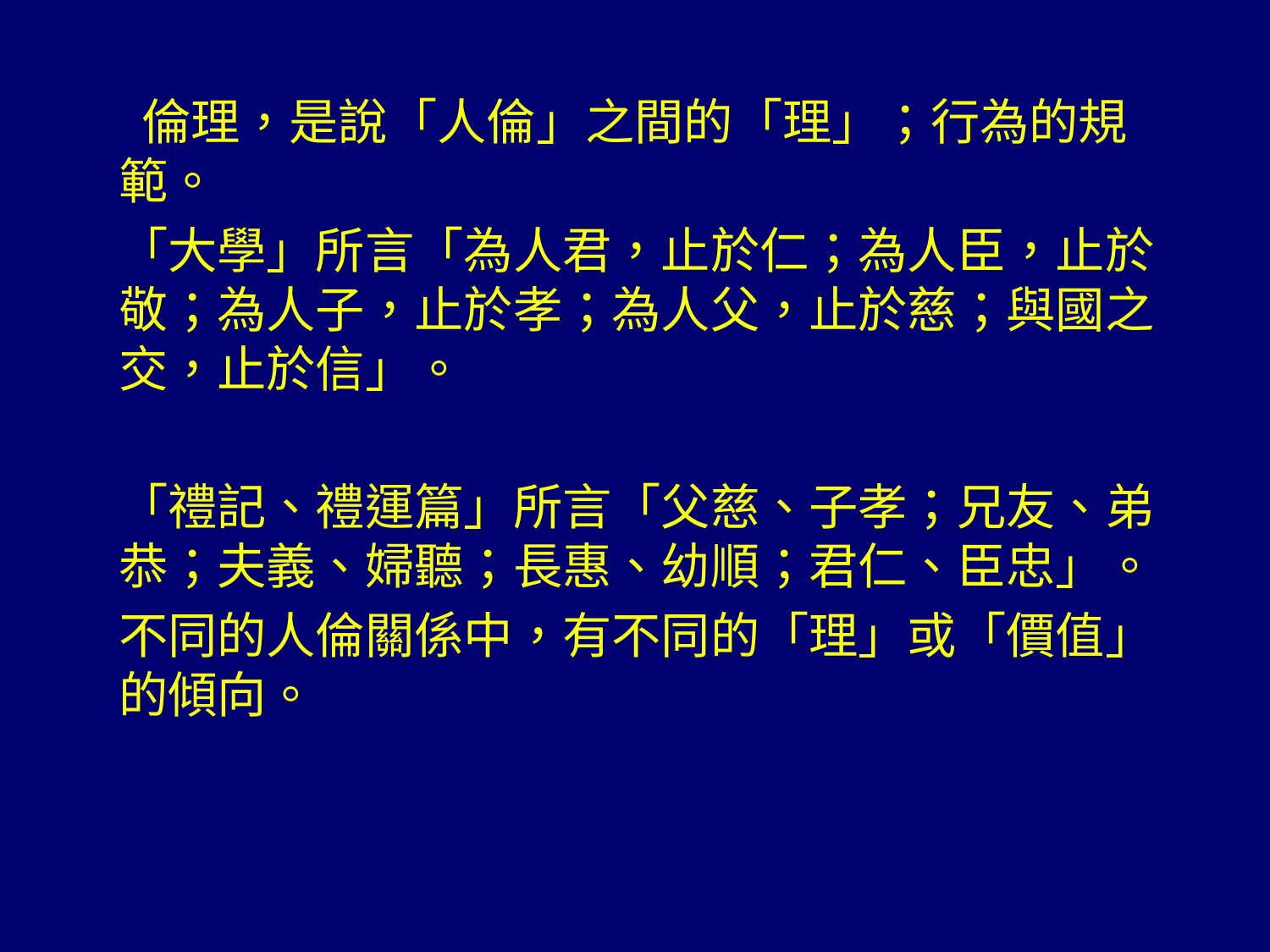

倫理，是說「人倫」之間的「理」；行為的規範。
「大學」所言「為人君，止於仁；為人臣，止於敬；為人子，止於孝；為人父，止於慈；與國之交，止於信」。

「禮記、禮運篇」所言「父慈、子孝；兄友、弟恭；夫義、婦聽；長惠、幼順；君仁、臣忠」。
不同的人倫關係中，有不同的「理」或「價值」的傾向。